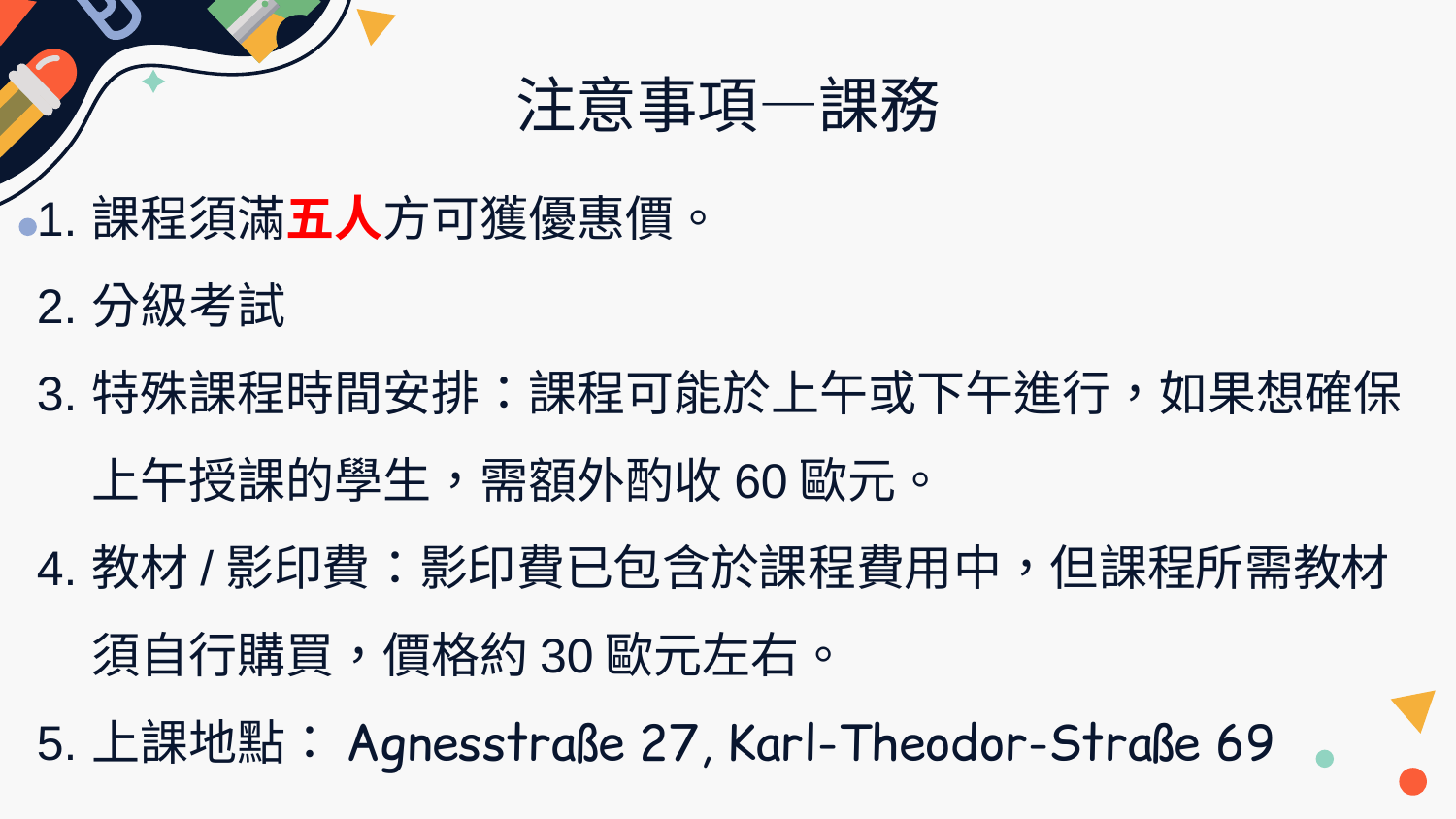

# 注意事項—課務
課程須滿五人方可獲優惠價。
分級考試
特殊課程時間安排：課程可能於上午或下午進行，如果想確保上午授課的學生，需額外酌收60歐元。
教材/影印費：影印費已包含於課程費用中，但課程所需教材須自行購買，價格約30歐元左右。
上課地點：Agnesstraße 27, Karl-Theodor-Straße 69